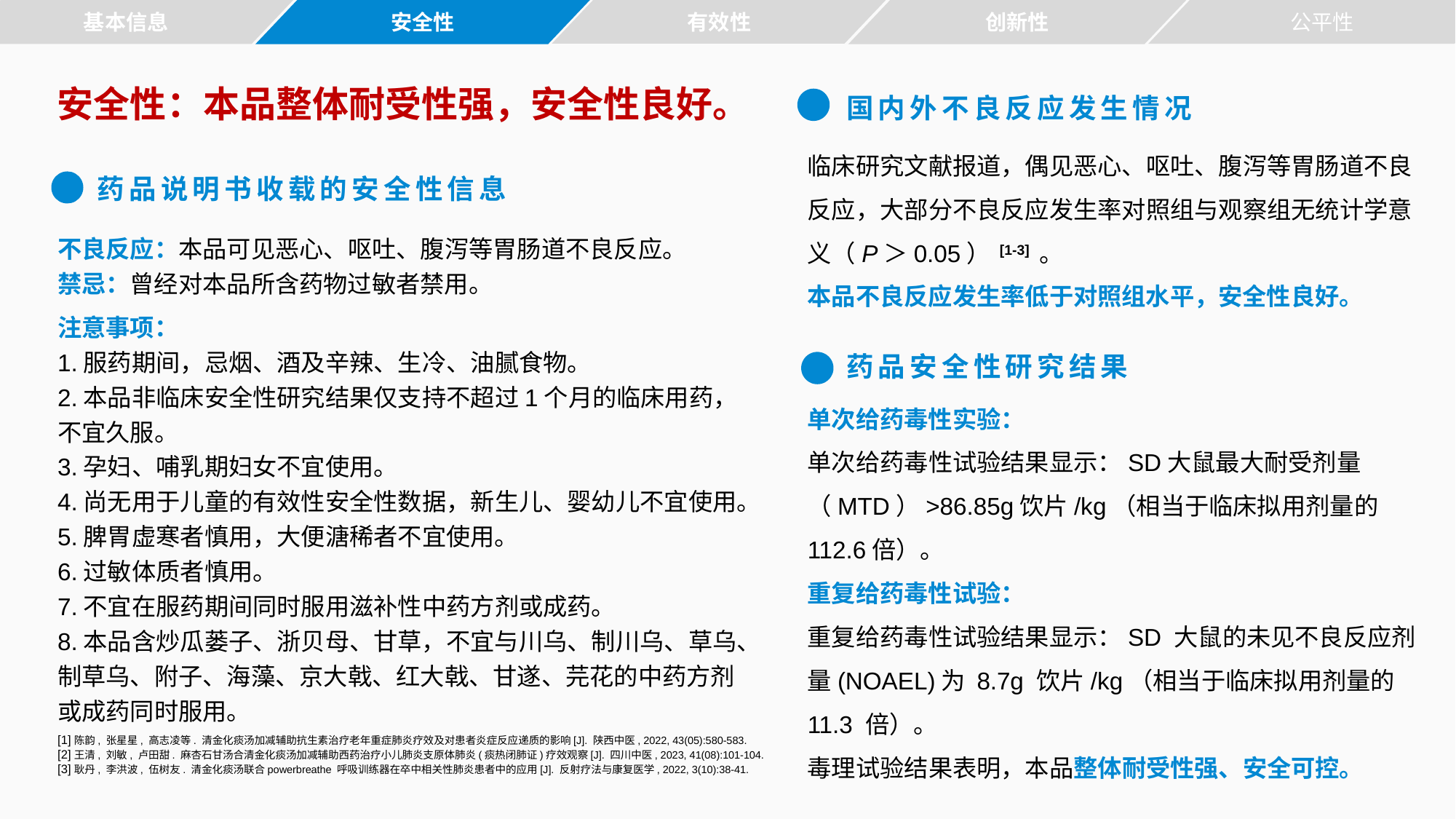

有效性
公平性
基本信息
安全性
创新性
安全性：本品整体耐受性强，安全性良好。
国内外不良反应发生情况

临床研究文献报道，偶见恶心、呕吐、腹泻等胃肠道不良反应，大部分不良反应发生率对照组与观察组无统计学意义（P＞0.05） [1-3] 。
本品不良反应发生率低于对照组水平，安全性良好。
药品说明书收载的安全性信息

不良反应：本品可见恶心、呕吐、腹泻等胃肠道不良反应。
禁忌：曾经对本品所含药物过敏者禁用。
注意事项：
1.服药期间，忌烟、酒及辛辣、生冷、油腻食物。
2.本品非临床安全性研究结果仅支持不超过1个月的临床用药，不宜久服。
3.孕妇、哺乳期妇女不宜使用。
4.尚无用于儿童的有效性安全性数据，新生儿、婴幼儿不宜使用。
5.脾胃虚寒者慎用，大便溏稀者不宜使用。
6.过敏体质者慎用。
7.不宜在服药期间同时服用滋补性中药方剂或成药。
8.本品含炒瓜蒌子、浙贝母、甘草，不宜与川乌、制川乌、草乌、制草乌、附子、海藻、京大戟、红大戟、甘遂、芫花的中药方剂或成药同时服用。
药品安全性研究结果

单次给药毒性实验：
单次给药毒性试验结果显示：SD大鼠最大耐受剂量（MTD）>86.85g饮片/kg（相当于临床拟用剂量的112.6倍）。
重复给药毒性试验：
重复给药毒性试验结果显示：SD 大鼠的未见不良反应剂量(NOAEL)为 8.7g 饮片/kg（相当于临床拟用剂量的11.3 倍）。
毒理试验结果表明，本品整体耐受性强、安全可控。
[1]陈韵, 张星星, 高志凌等. 清金化痰汤加减辅助抗生素治疗老年重症肺炎疗效及对患者炎症反应递质的影响[J]. 陕西中医, 2022, 43(05):580-583.
[2]王清, 刘敏, 卢田甜. 麻杏石甘汤合清金化痰汤加减辅助西药治疗小儿肺炎支原体肺炎(痰热闭肺证)疗效观察[J]. 四川中医, 2023, 41(08):101-104.
[3]耿丹, 李洪波, 伍树友. 清金化痰汤联合powerbreathe 呼吸训练器在卒中相关性肺炎患者中的应用[J]. 反射疗法与康复医学, 2022, 3(10):38-41.